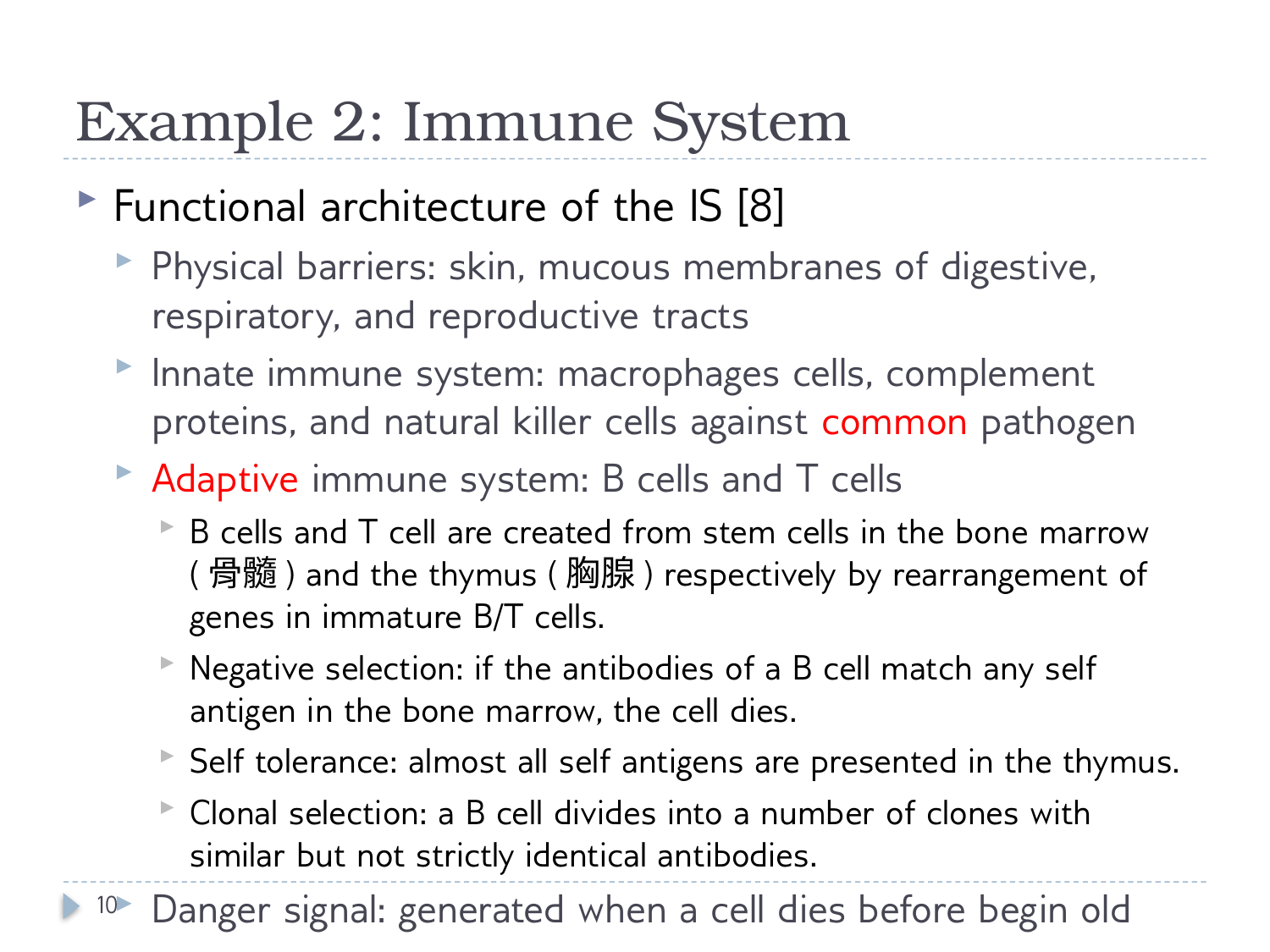

# Example 2: Immune System
Functional architecture of the IS [8]
Physical barriers: skin, mucous membranes of digestive, respiratory, and reproductive tracts
Innate immune system: macrophages cells, complement proteins, and natural killer cells against common pathogen
Adaptive immune system: B cells and T cells
B cells and T cell are created from stem cells in the bone marrow (骨髓) and the thymus (胸腺) respectively by rearrangement of genes in immature B/T cells.
Negative selection: if the antibodies of a B cell match any self antigen in the bone marrow, the cell dies.
Self tolerance: almost all self antigens are presented in the thymus.
Clonal selection: a B cell divides into a number of clones with similar but not strictly identical antibodies.
Danger signal: generated when a cell dies before begin old
10